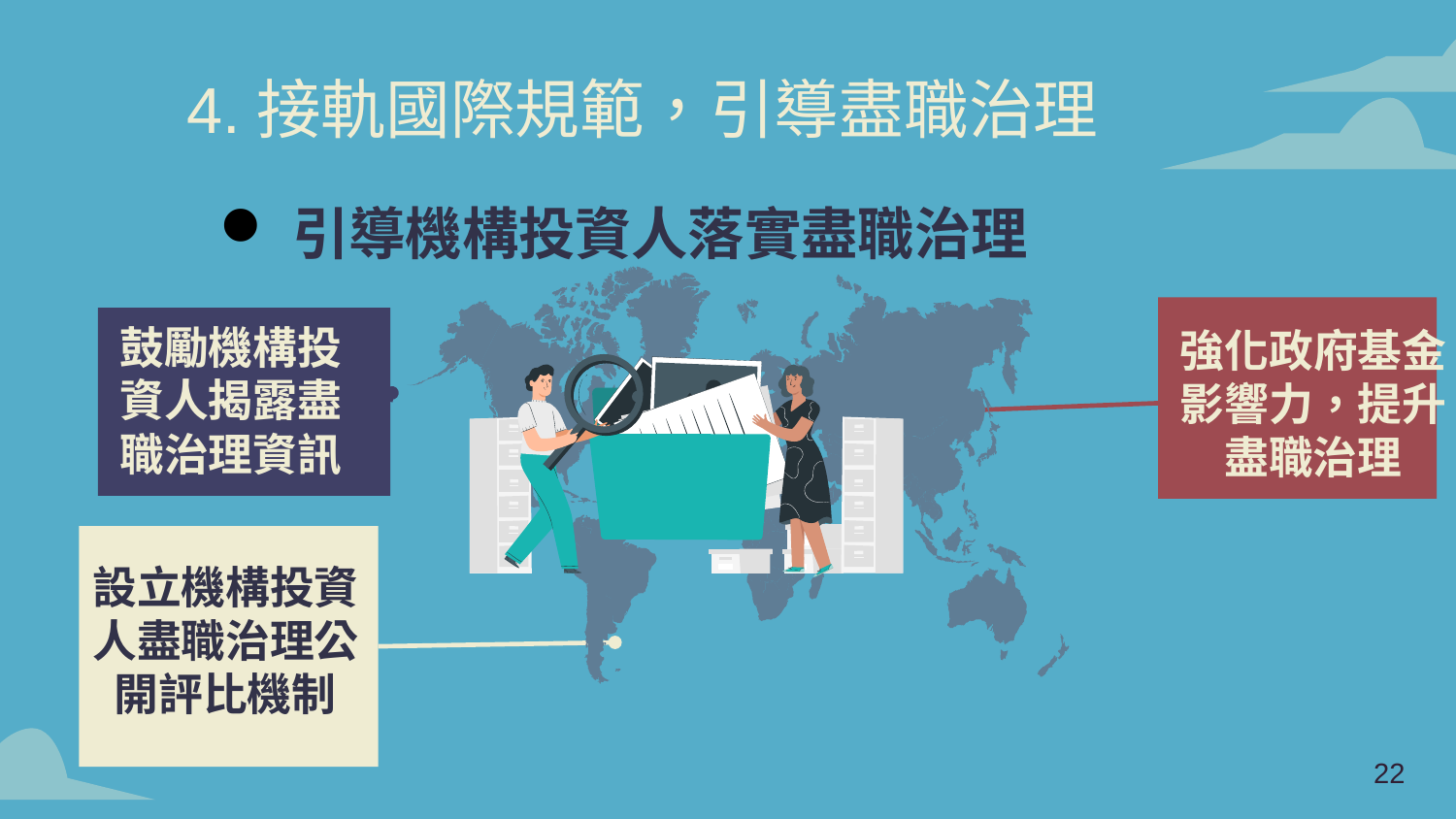

4.接軌國際規範，引導盡職治理
引導機構投資人落實盡職治理

強化政府基金影響力，提升盡職治理

鼓勵機構投資人揭露盡職治理資訊

設立機構投資人盡職治理公開評比機制
22